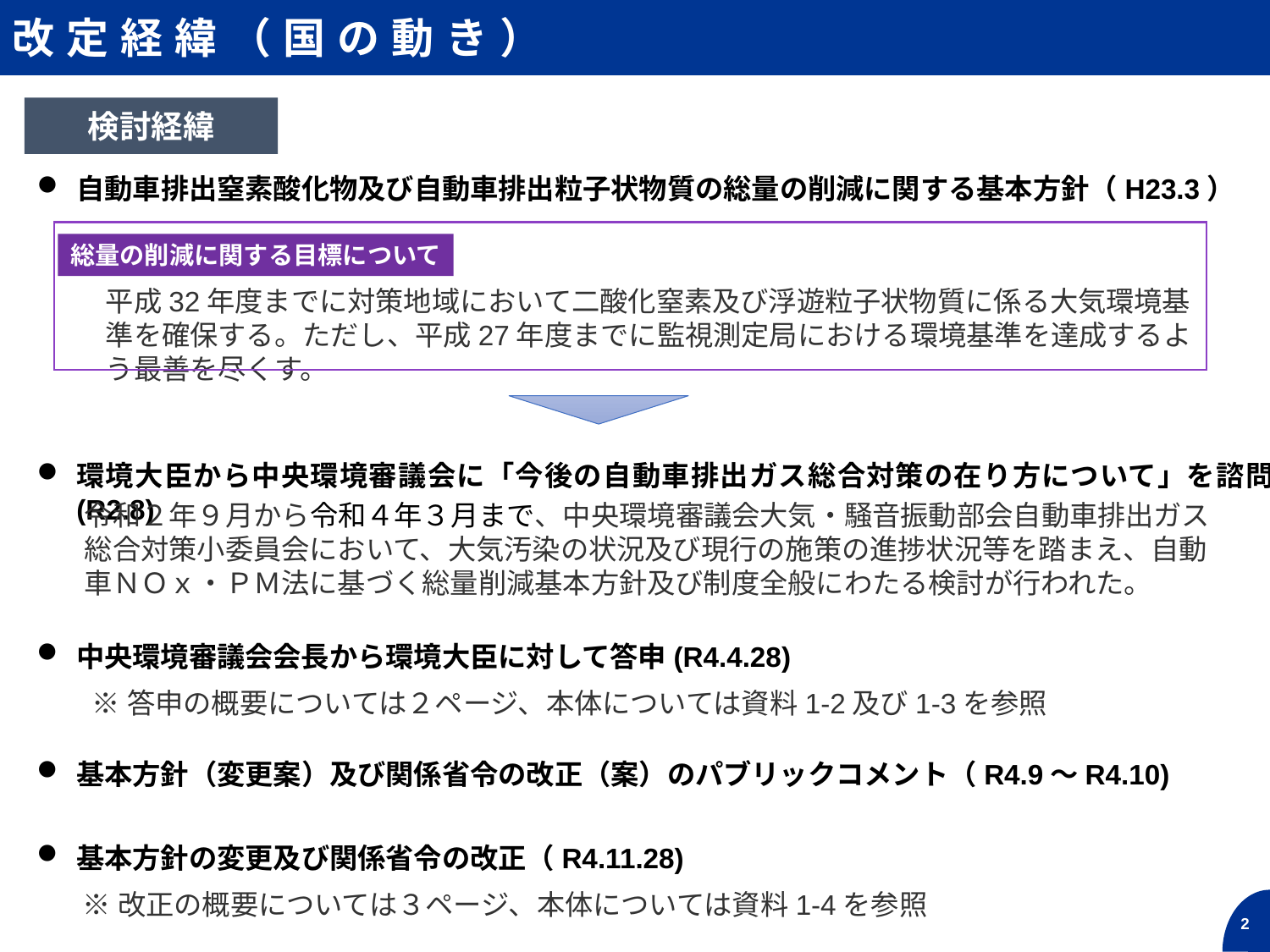

改定経緯（国の動き）
検討経緯
自動車排出窒素酸化物及び自動車排出粒子状物質の総量の削減に関する基本方針（H23.3）

総量の削減に関する目標について
平成32年度までに対策地域において二酸化窒素及び浮遊粒子状物質に係る大気環境基準を確保する。ただし、平成27年度までに監視測定局における環境基準を達成するよう最善を尽くす。

環境大臣から中央環境審議会に「今後の自動車排出ガス総合対策の在り方について」を諮問(R2.8)

令和２年９月から令和４年３月まで、中央環境審議会大気・騒音振動部会自動車排出ガス総合対策小委員会において、大気汚染の状況及び現行の施策の進捗状況等を踏まえ、自動車ＮＯｘ・ＰＭ法に基づく総量削減基本方針及び制度全般にわたる検討が行われた。
中央環境審議会会長から環境大臣に対して答申(R4.4.28)
※答申の概要については２ページ、本体については資料1-2及び1-3を参照
基本方針（変更案）及び関係省令の改正（案）のパブリックコメント（R4.9～R4.10)
基本方針の変更及び関係省令の改正（R4.11.28)
※改正の概要については３ページ、本体については資料1-4を参照